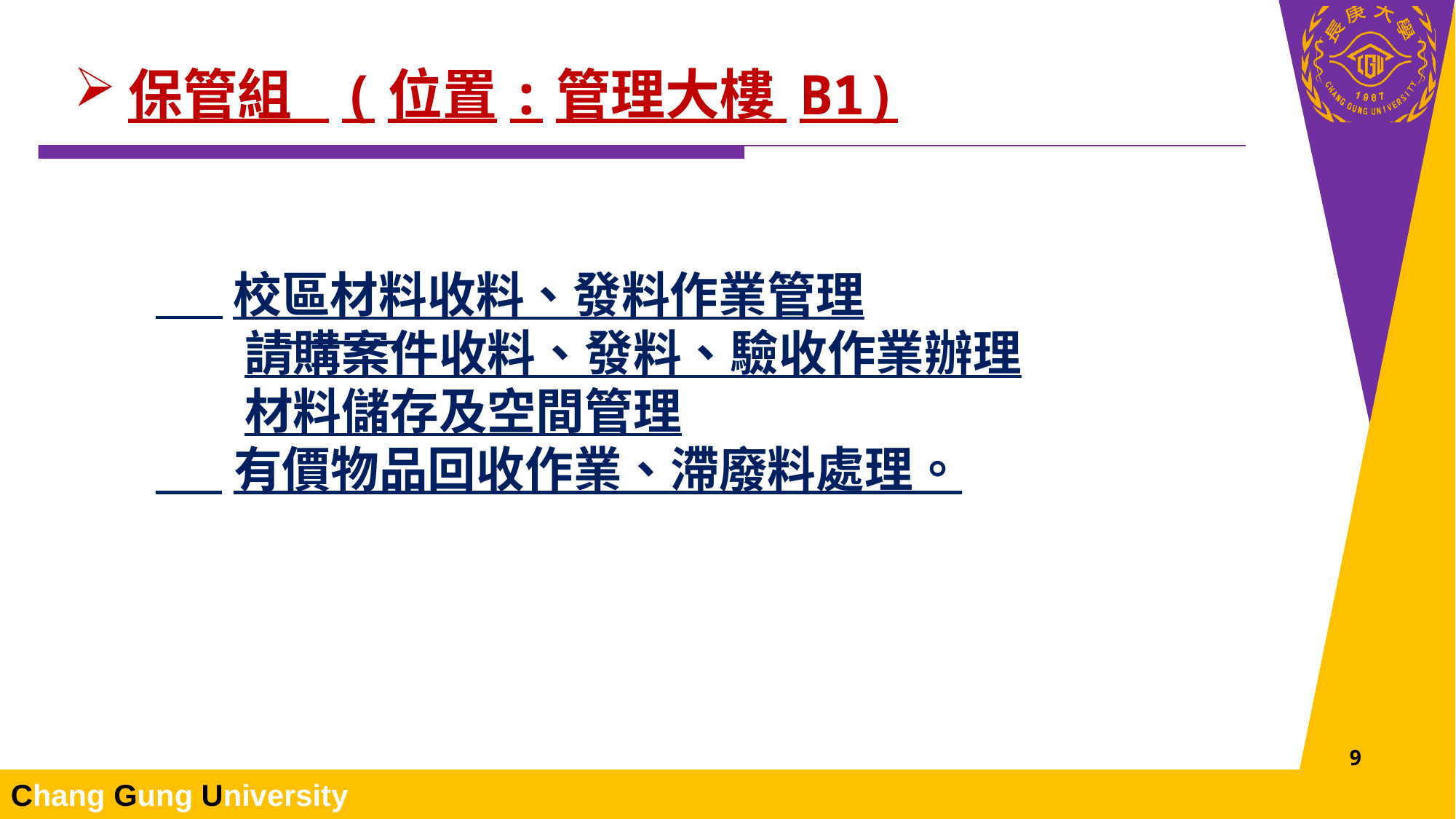

保管組   (位置:管理大樓 B1)

       校區材料收料、發料作業管理
       請購案件收料、發料、驗收作業辦理
       材料儲存及空間管理
      有價物品回收作業、滯廢料處理。

9